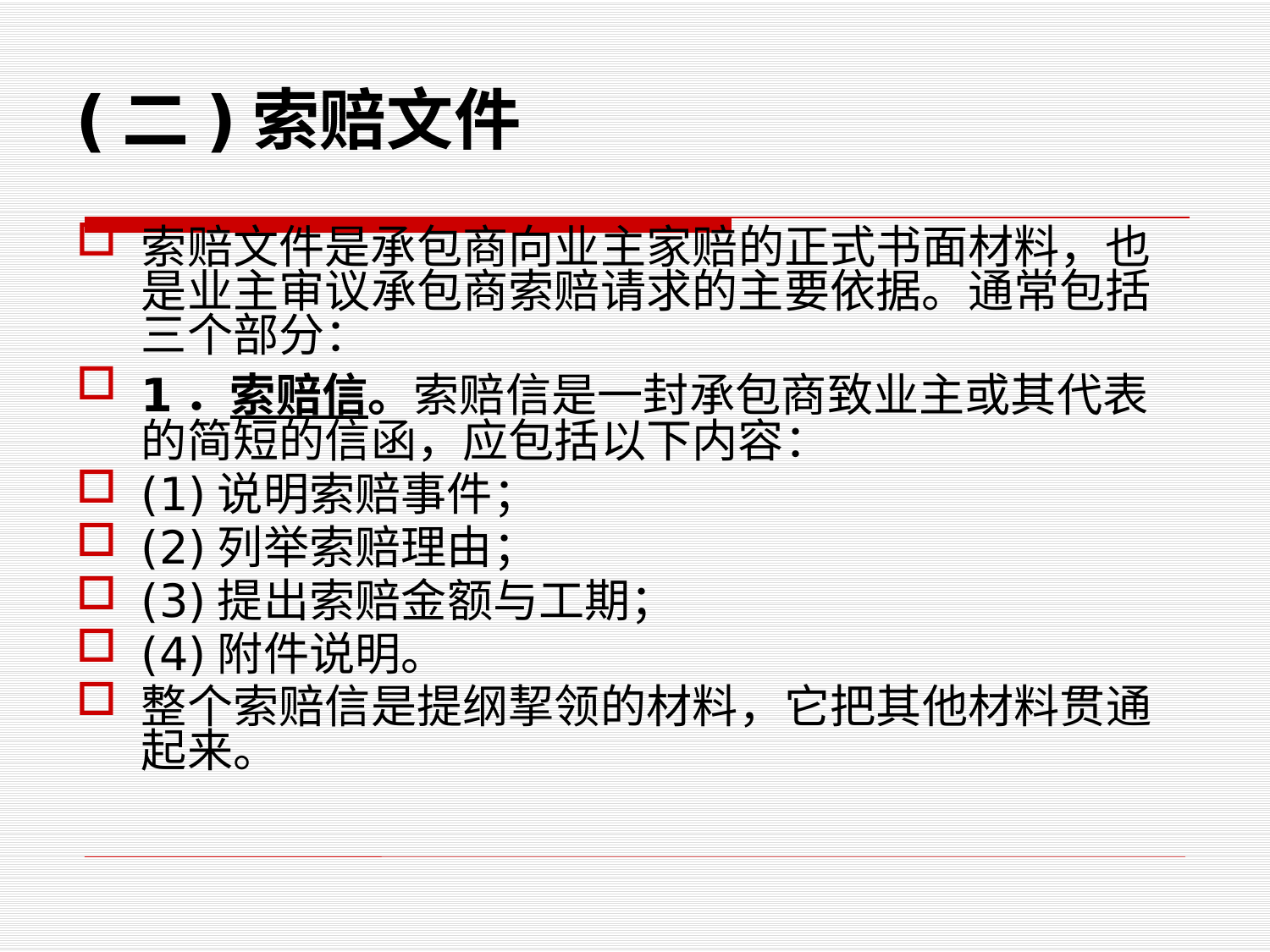

(二)索赔文件
索赔文件是承包商向业主家赔的正式书面材料，也是业主审议承包商索赔请求的主要依据。通常包括三个部分：
1．索赔信。索赔信是一封承包商致业主或其代表的简短的信函，应包括以下内容：
(1)说明索赔事件；
(2)列举索赔理由；
(3)提出索赔金额与工期；
(4)附件说明。
整个索赔信是提纲挈领的材料，它把其他材料贯通起来。